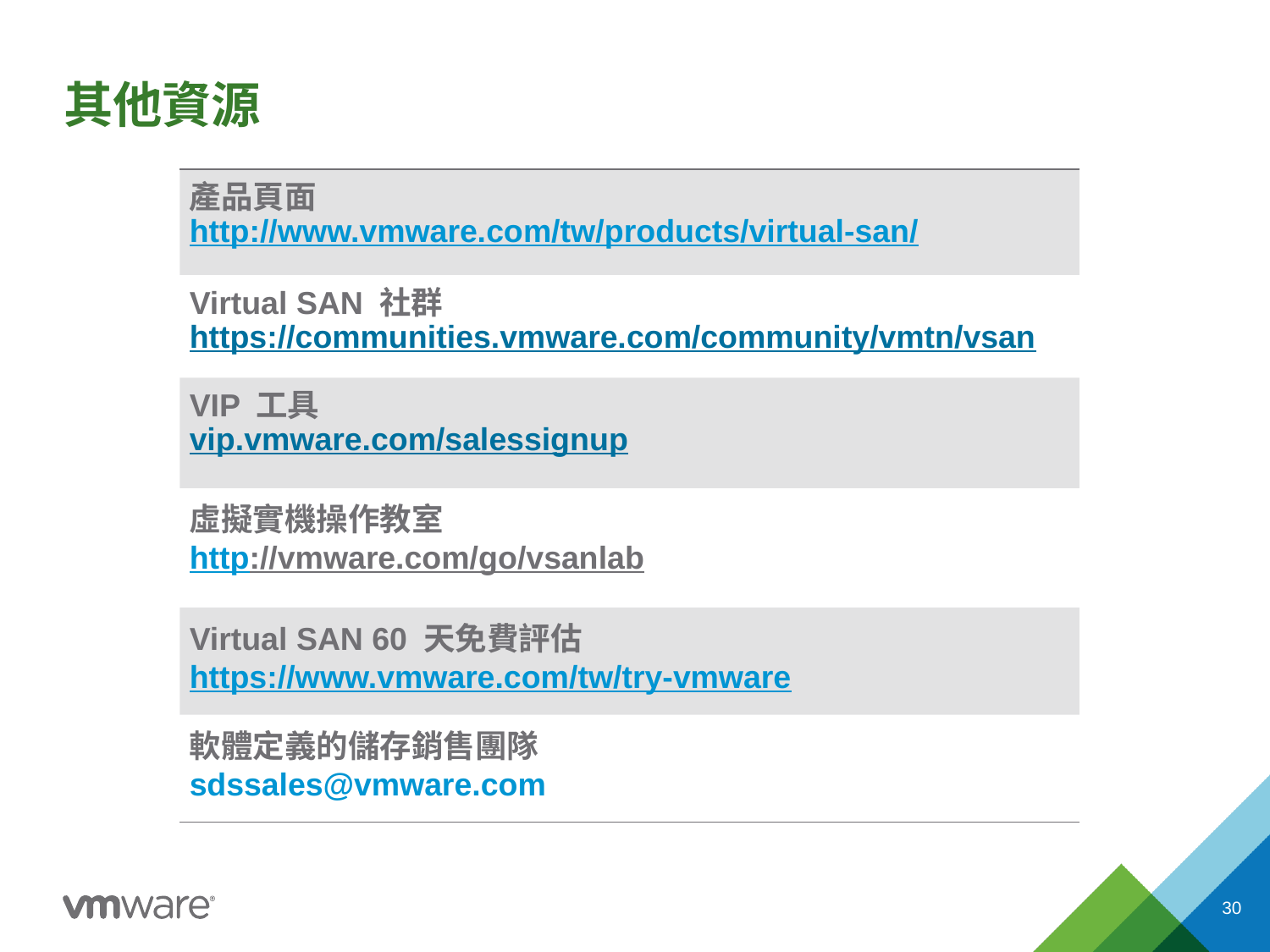

# 其他資源
| 產品頁面 http://www.vmware.com/tw/products/virtual-san/ |
| --- |
| Virtual SAN 社群 https://communities.vmware.com/community/vmtn/vsan |
| VIP 工具 vip.vmware.com/salessignup |
| 虛擬實機操作教室 http://vmware.com/go/vsanlab |
| Virtual SAN 60 天免費評估 https://www.vmware.com/tw/try-vmware |
| 軟體定義的儲存銷售團隊 sdssales@vmware.com |
30